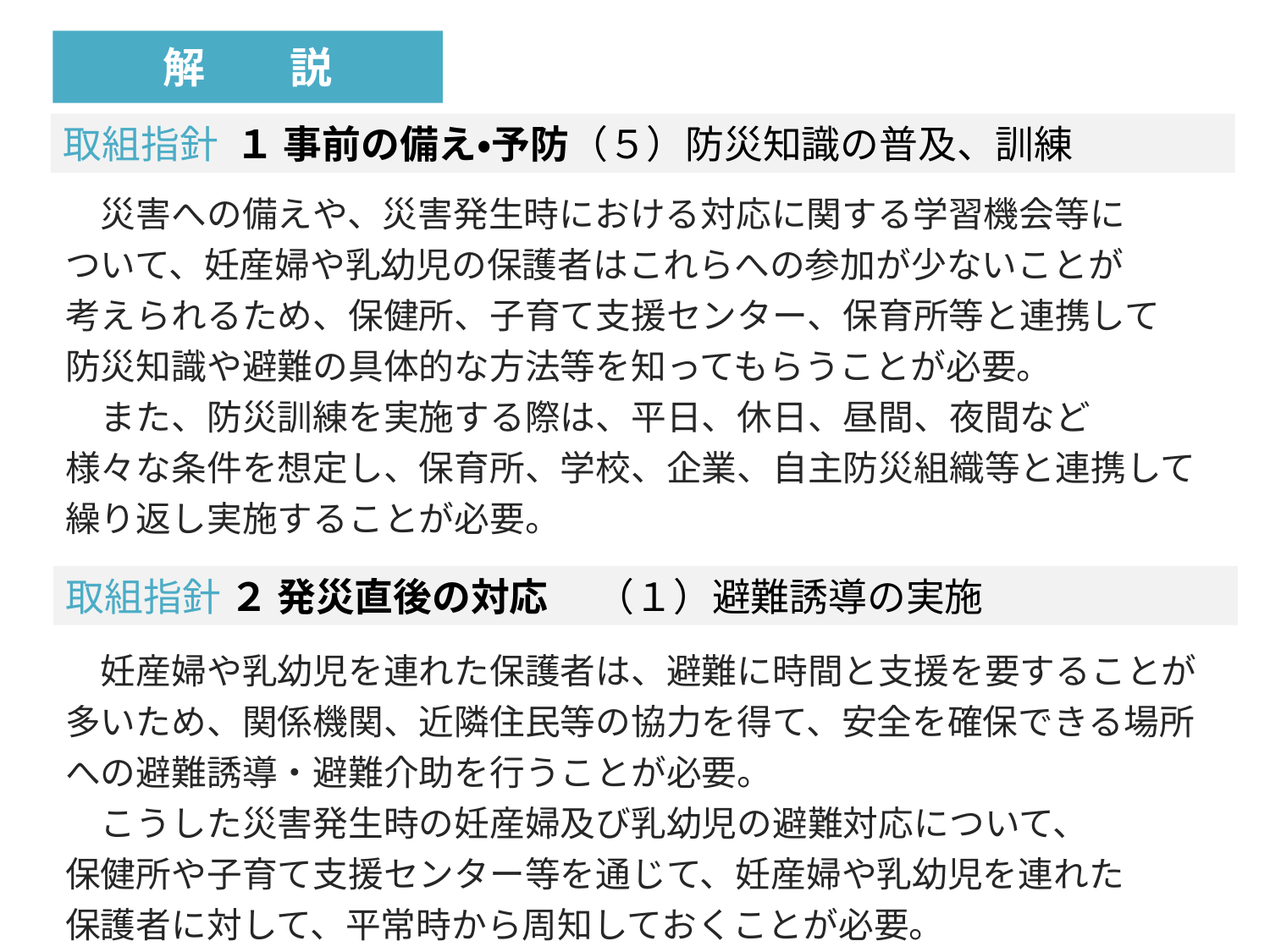

解　　説
取組指針  １ 事前の備え・予防（５）防災知識の普及、訓練
　災害への備えや、災害発生時における対応に関する学習機会等に
ついて、妊産婦や乳幼児の保護者はこれらへの参加が少ないことが
考えられるため、保健所、子育て支援センター、保育所等と連携して
防災知識や避難の具体的な方法等を知ってもらうことが必要。
　また、防災訓練を実施する際は、平日、休日、昼間、夜間など
様々な条件を想定し、保育所、学校、企業、自主防災組織等と連携して繰り返し実施することが必要。

　妊産婦や乳幼児を連れた保護者は、避難に時間と支援を要することが多いため、関係機関、近隣住民等の協力を得て、安全を確保できる場所への避難誘導・避難介助を行うことが必要。
　こうした災害発生時の妊産婦及び乳幼児の避難対応について、
保健所や子育て支援センター等を通じて、妊産婦や乳幼児を連れた
保護者に対して、平常時から周知しておくことが必要。

取組指針 ２ 発災直後の対応　 （１）避難誘導の実施